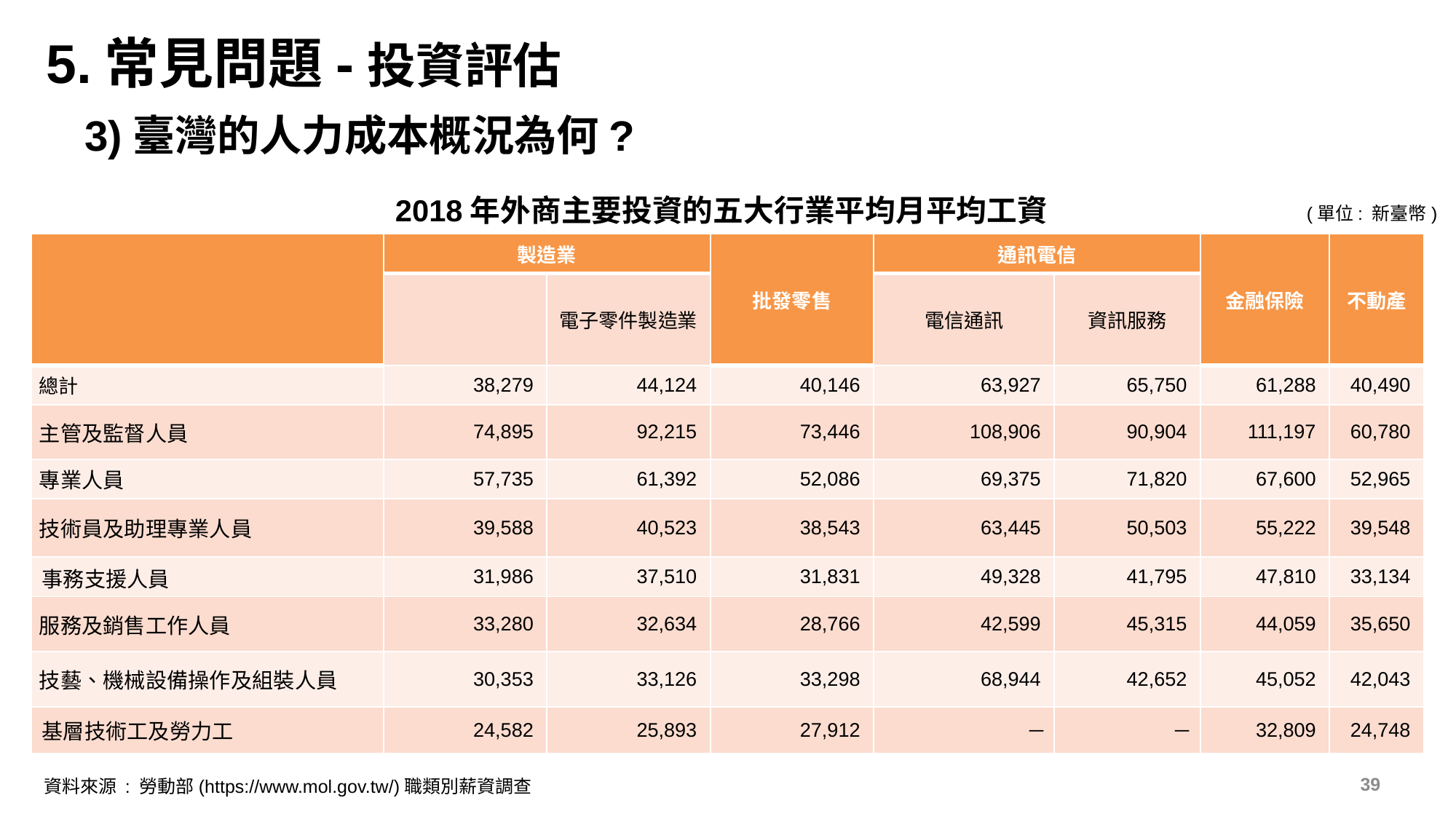

5.常見問題-投資評估
3)臺灣的人力成本概況為何?
2018年外商主要投資的五大行業平均月平均工資
(單位: 新臺幣)
|  | 製造業 |  | 批發零售 | 通訊電信 |  | 金融保險 | 不動產 |
| --- | --- | --- | --- | --- | --- | --- | --- |
|  |  | 電子零件製造業 |  | 電信通訊 | 資訊服務 |  |  |
| 總計 | 38,279 | 44,124 | 40,146 | 63,927 | 65,750 | 61,288 | 40,490 |
| 主管及監督人員 | 74,895 | 92,215 | 73,446 | 108,906 | 90,904 | 111,197 | 60,780 |
| 專業人員 | 57,735 | 61,392 | 52,086 | 69,375 | 71,820 | 67,600 | 52,965 |
| 技術員及助理專業人員 | 39,588 | 40,523 | 38,543 | 63,445 | 50,503 | 55,222 | 39,548 |
| 事務支援人員 | 31,986 | 37,510 | 31,831 | 49,328 | 41,795 | 47,810 | 33,134 |
| 服務及銷售工作人員 | 33,280 | 32,634 | 28,766 | 42,599 | 45,315 | 44,059 | 35,650 |
| 技藝、機械設備操作及組裝人員 | 30,353 | 33,126 | 33,298 | 68,944 | 42,652 | 45,052 | 42,043 |
| 基層技術工及勞力工 | 24,582 | 25,893 | 27,912 | － | － | 32,809 | 24,748 |
39
資料來源 : 勞動部(https://www.mol.gov.tw/)職類別薪資調查